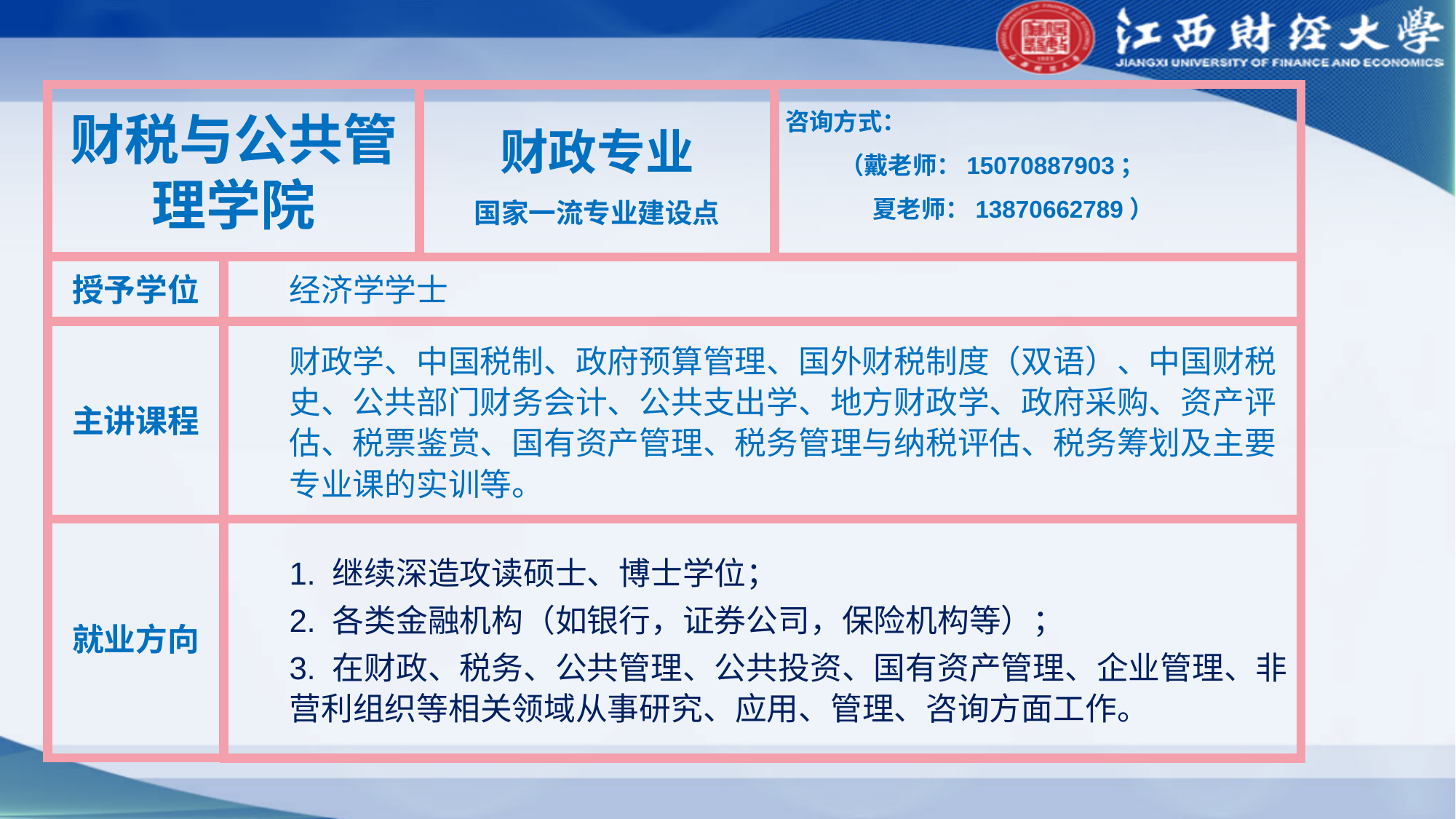

财税与公共管理学院

财政专业
国家一流专业建设点
咨询方式：
（戴老师：15070887903；
     夏老师：13870662789）
授予学位
经济学学士
主讲课程
财政学、中国税制、政府预算管理、国外财税制度（双语）、中国财税史、公共部门财务会计、公共支出学、地方财政学、政府采购、资产评估、税票鉴赏、国有资产管理、税务管理与纳税评估、税务筹划及主要专业课的实训等。
就业方向
1. 继续深造攻读硕士、博士学位；
2. 各类金融机构（如银行，证券公司，保险机构等）；
3. 在财政、税务、公共管理、公共投资、国有资产管理、企业管理、非营利组织等相关领域从事研究、应用、管理、咨询方面工作。